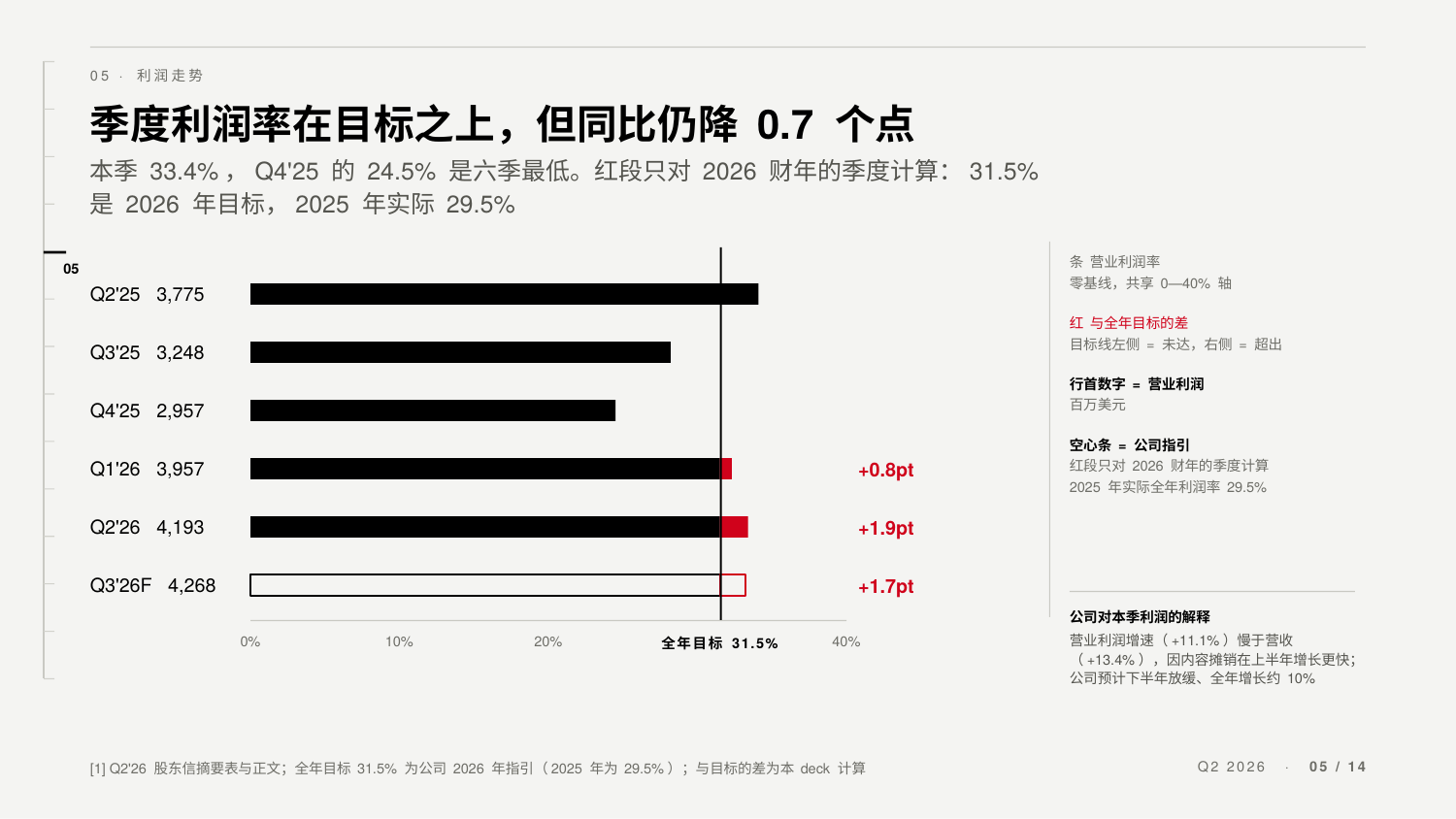

05 · 利润走势
季度利润率在目标之上，但同比仍降 0.7 个点

本季 33.4%，Q4'25 的 24.5% 是六季最低。红段只对 2026 财年的季度计算：31.5% 是 2026 年目标，2025 年实际 29.5%

条  营业利润率
零基线，共享 0—40% 轴

红  与全年目标的差
目标线左侧 = 未达，右侧 = 超出

行首数字 = 营业利润
百万美元

空心条 = 公司指引
红段只对 2026 财年的季度计算
2025 年实际全年利润率 29.5%

05
Q2'25   3,775

Q3'25   3,248

Q4'25   2,957

Q1'26   3,957
+0.8pt

Q2'26   4,193
+1.9pt

Q3'26F   4,268
+1.7pt

公司对本季利润的解释
营业利润增速（+11.1%）慢于营收（+13.4%），因内容摊销在上半年增长更快；公司预计下半年放缓、全年增长约 10%

0%
10%
20%
全年目标 31.5%
40%

[1] Q2'26 股东信摘要表与正文；全年目标 31.5% 为公司 2026 年指引（2025 年为 29.5%）；与目标的差为本 deck 计算
Q2 2026   ·   05 / 14